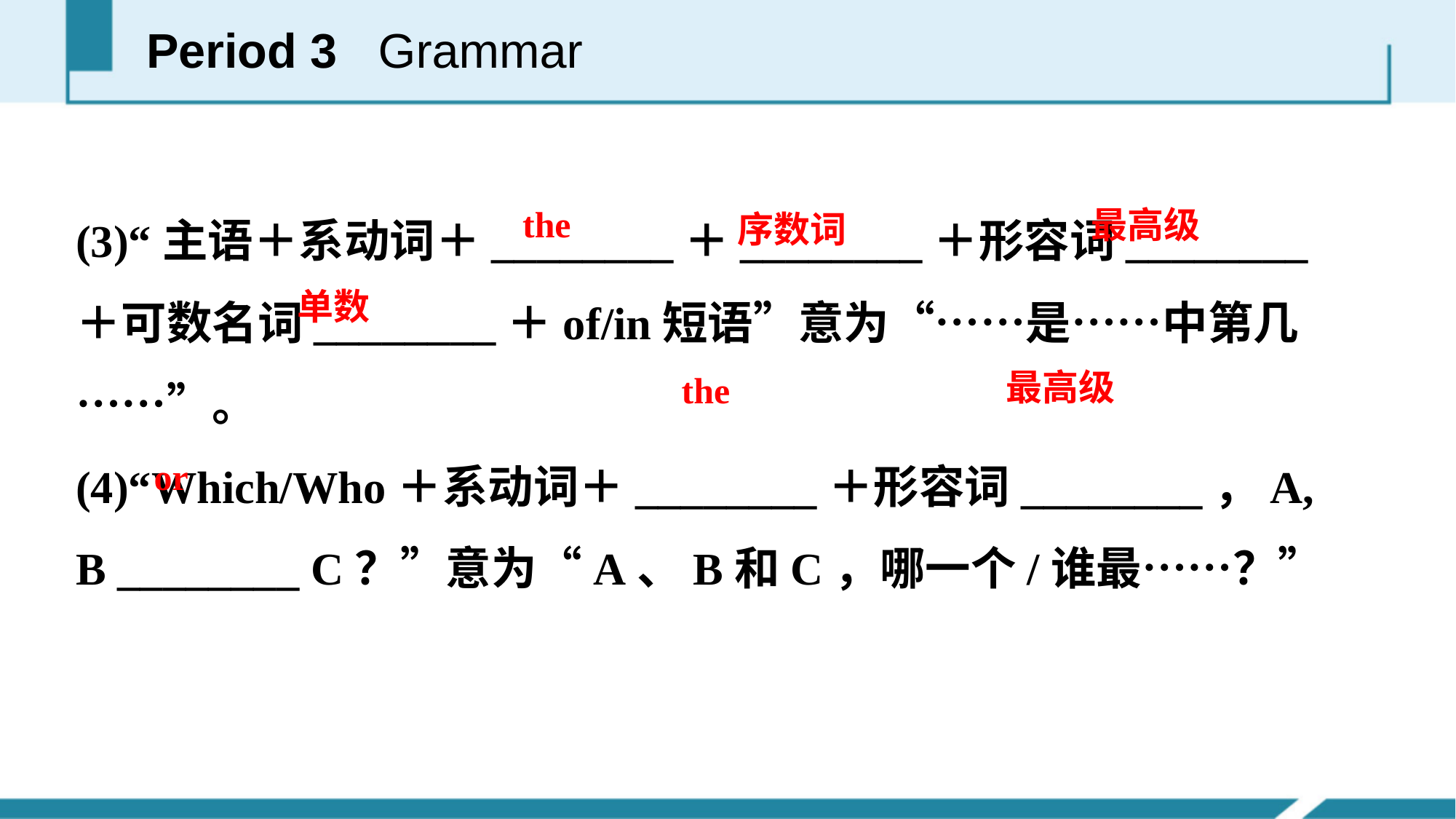

Period 3   Grammar
(3)“主语＋系动词＋________＋________＋形容词________＋可数名词________＋of/in短语”意为“……是……中第几……”。
(4)“Which/Who＋系动词＋________＋形容词________，A, B ________ C？”意为“A、B和C，哪一个/谁最……？”
the
最高级
序数词
单数
最高级
the
or